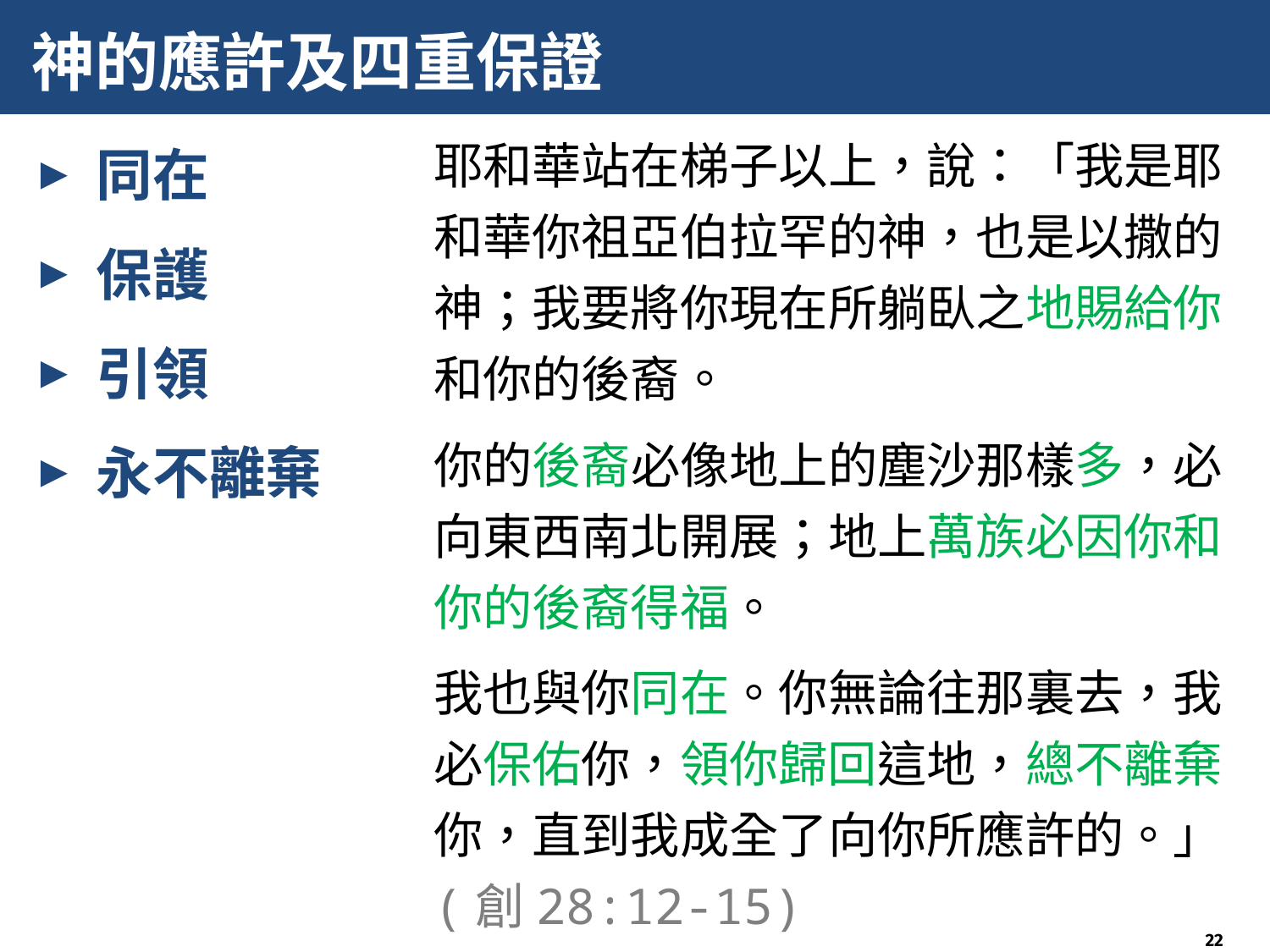

# 神的應許及四重保證
耶和華站在梯子以上，說：「我是耶和華你祖亞伯拉罕的神，也是以撒的神；我要將你現在所躺臥之地賜給你和你的後裔。
你的後裔必像地上的塵沙那樣多，必向東西南北開展；地上萬族必因你和你的後裔得福。
我也與你同在。你無論往那裏去，我必保佑你，領你歸回這地，總不離棄你，直到我成全了向你所應許的。」(創28:12-15)
同在
保護
引領
永不離棄